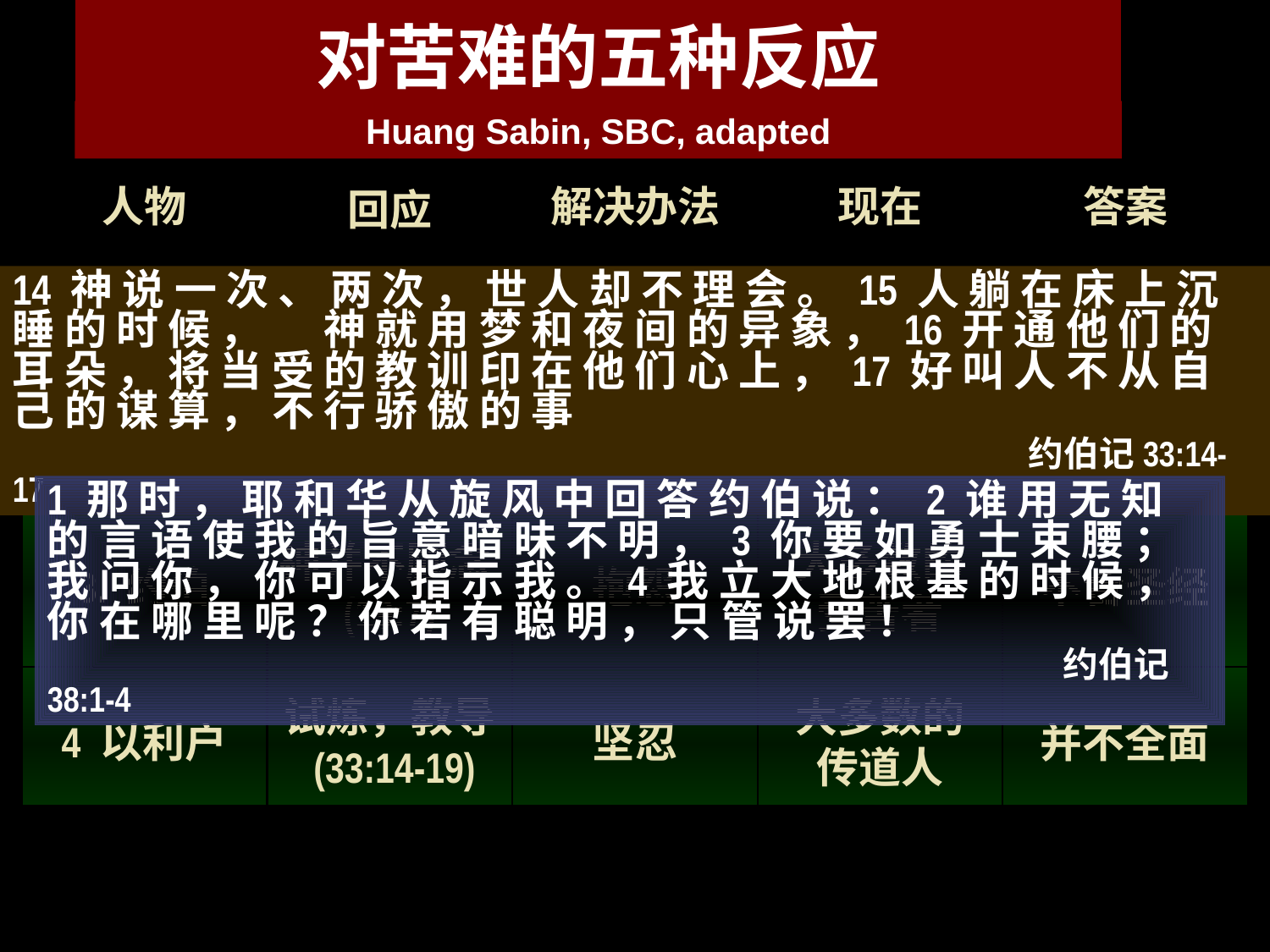

对苦难的五种反应
Huang Sabin, SBC, adapted
人物

回应

解决办法

现在

答案

1. 约伯的太太

诅咒上帝 & 去死 (2:9)

自杀

年轻人

不可接受

2. 三友

受苦是由于
犯罪(4:7-8)

悔改

指责者
宣称者

不总适宜

3. 约伯

神并不顾念(19:7)

抱怨

大多数的
受苦者

不合圣经

4 以利户

试炼，教导
 (33:14-19)

坚忍

大多数的
传道人

并不全面

5. 上帝

不是为什么
而是谁 (38-42)

敬拜

没有

并不常见

14 神 说 一 次 、 两 次 ， 世 人 却 不 理 会 。 15 人 躺 在 床 上 沉 睡 的 时 候 ， 　 神 就 用 梦 和 夜 间 的 异 象 ， 16 开 通 他 们 的 耳 朵 ， 将 当 受 的 教 训 印 在 他 们 心 上 ， 17 好 叫 人 不 从 自 己 的 谋 算 ， 不 行 骄 傲 的 事
								约伯记33:14-17
1 那 时 ， 耶 和 华 从 旋 风 中 回 答 约 伯 说 ： 2 谁 用 无 知 的 言 语 使 我 的 旨 意 暗 昧 不 明 ， 3 你 要 如 勇 士 束 腰 ； 我 问 你 ， 你 可 以 指 示 我 。 4 我 立 大 地 根 基 的 时 候 ， 你 在 哪 里 呢 ？ 你 若 有 聪 明 ， 只 管 说 罢 ！                                                       							约伯记 38:1-4